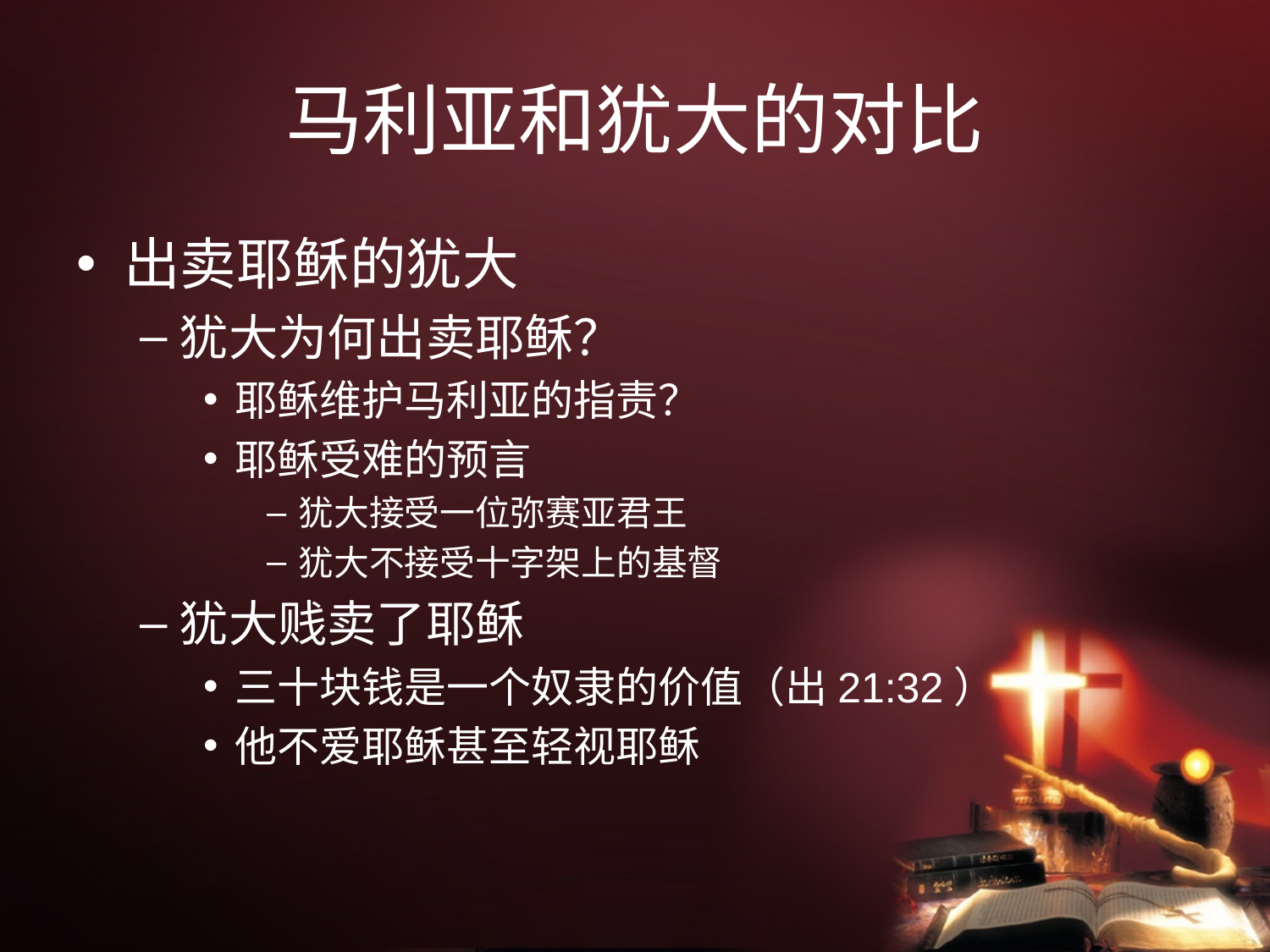

# 马利亚和犹大的对比
出卖耶稣的犹大
犹大为何出卖耶稣？
耶稣维护马利亚的指责？
耶稣受难的预言
犹大接受一位弥赛亚君王
犹大不接受十字架上的基督
犹大贱卖了耶稣
三十块钱是一个奴隶的价值（出21:32）
他不爱耶稣甚至轻视耶稣